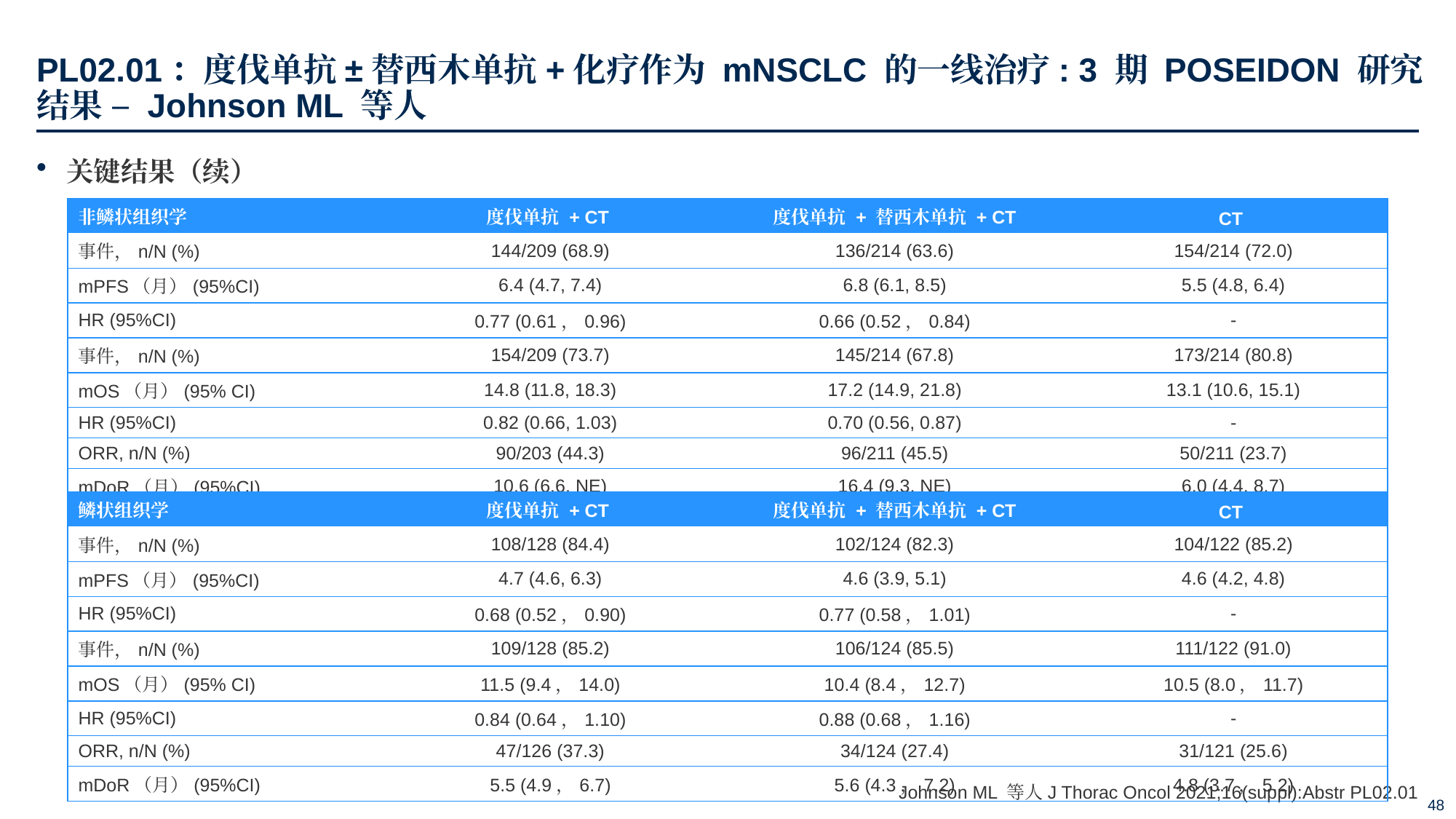

# PL02.01：度伐单抗±替西木单抗+化疗作为 mNSCLC 的一线治疗: 3 期 POSEIDON 研究结果 – Johnson ML 等人
关键结果（续）
| 非鳞状组织学 | 度伐单抗 + CT | 度伐单抗 + 替西木单抗 + CT | CT |
| --- | --- | --- | --- |
| 事件，n/N (%) | 144/209 (68.9) | 136/214 (63.6) | 154/214 (72.0) |
| mPFS（月）(95%CI) | 6.4 (4.7, 7.4) | 6.8 (6.1, 8.5) | 5.5 (4.8, 6.4) |
| HR (95%CI) | 0.77 (0.61，0.96) | 0.66 (0.52，0.84) | - |
| 事件，n/N (%) | 154/209 (73.7) | 145/214 (67.8) | 173/214 (80.8) |
| mOS（月）(95% CI) | 14.8 (11.8, 18.3) | 17.2 (14.9, 21.8) | 13.1 (10.6, 15.1) |
| HR (95%CI) | 0.82 (0.66, 1.03) | 0.70 (0.56, 0.87) | - |
| ORR, n/N (%) | 90/203 (44.3) | 96/211 (45.5) | 50/211 (23.7) |
| mDoR（月）(95%CI) | 10.6 (6.6, NE) | 16.4 (9.3, NE) | 6.0 (4.4, 8.7) |
| 鳞状组织学 | 度伐单抗 + CT | 度伐单抗 + 替西木单抗 + CT | CT |
| --- | --- | --- | --- |
| 事件，n/N (%) | 108/128 (84.4) | 102/124 (82.3) | 104/122 (85.2) |
| mPFS（月）(95%CI) | 4.7 (4.6, 6.3) | 4.6 (3.9, 5.1) | 4.6 (4.2, 4.8) |
| HR (95%CI) | 0.68 (0.52，0.90) | 0.77 (0.58，1.01) | - |
| 事件，n/N (%) | 109/128 (85.2) | 106/124 (85.5) | 111/122 (91.0) |
| mOS（月）(95% CI) | 11.5 (9.4，14.0) | 10.4 (8.4，12.7) | 10.5 (8.0，11.7) |
| HR (95%CI) | 0.84 (0.64，1.10) | 0.88 (0.68，1.16) | - |
| ORR, n/N (%) | 47/126 (37.3) | 34/124 (27.4) | 31/121 (25.6) |
| mDoR（月）(95%CI) | 5.5 (4.9，6.7) | 5.6 (4.3，7.2) | 4.8 (3.7，5.2) |
Johnson ML 等人J Thorac Oncol 2021;16(suppl):Abstr PL02.01